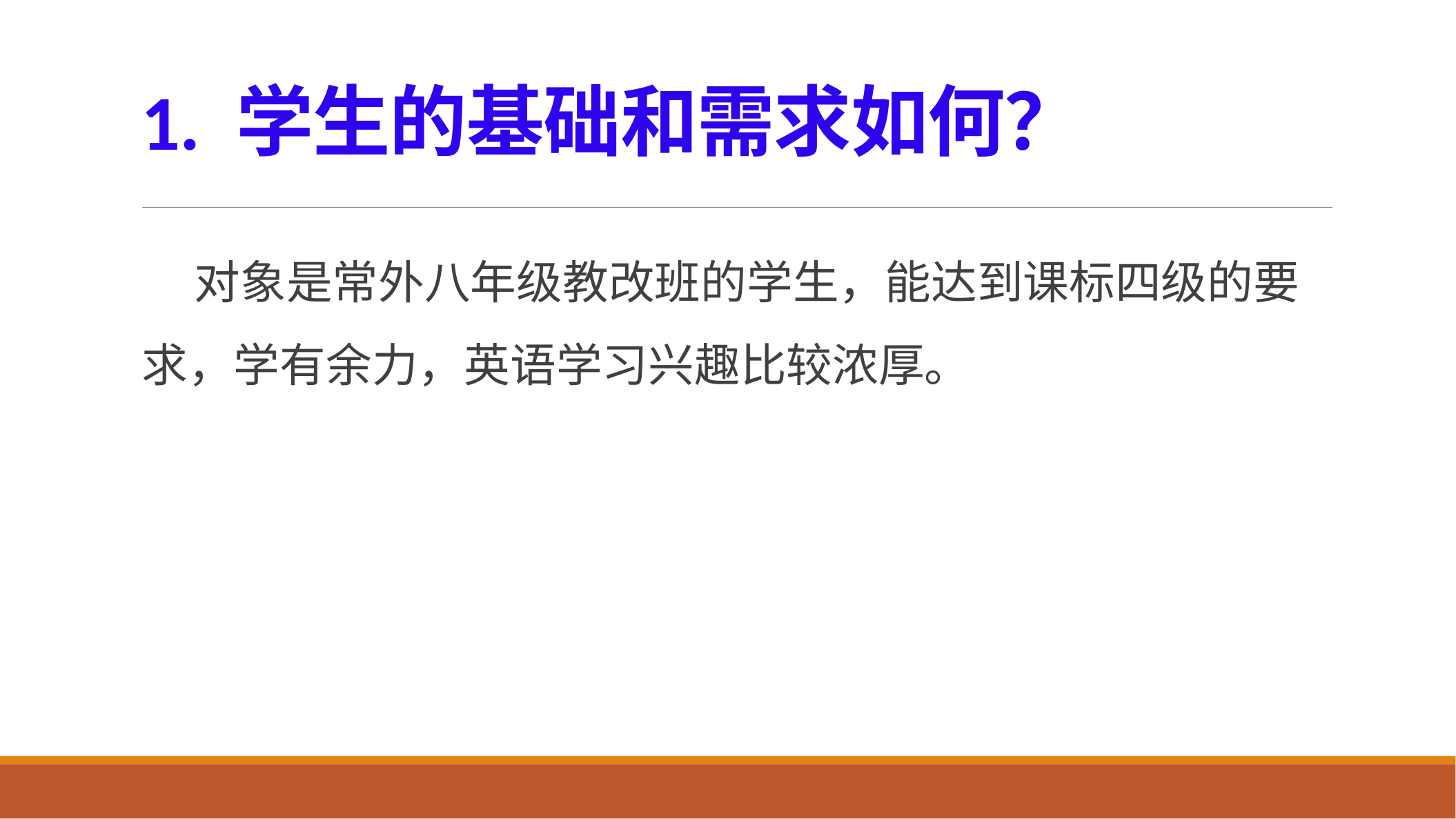

# 1. 学生的基础和需求如何？
    对象是常外八年级教改班的学生，能达到课标四级的要求，学有余力，英语学习兴趣比较浓厚。